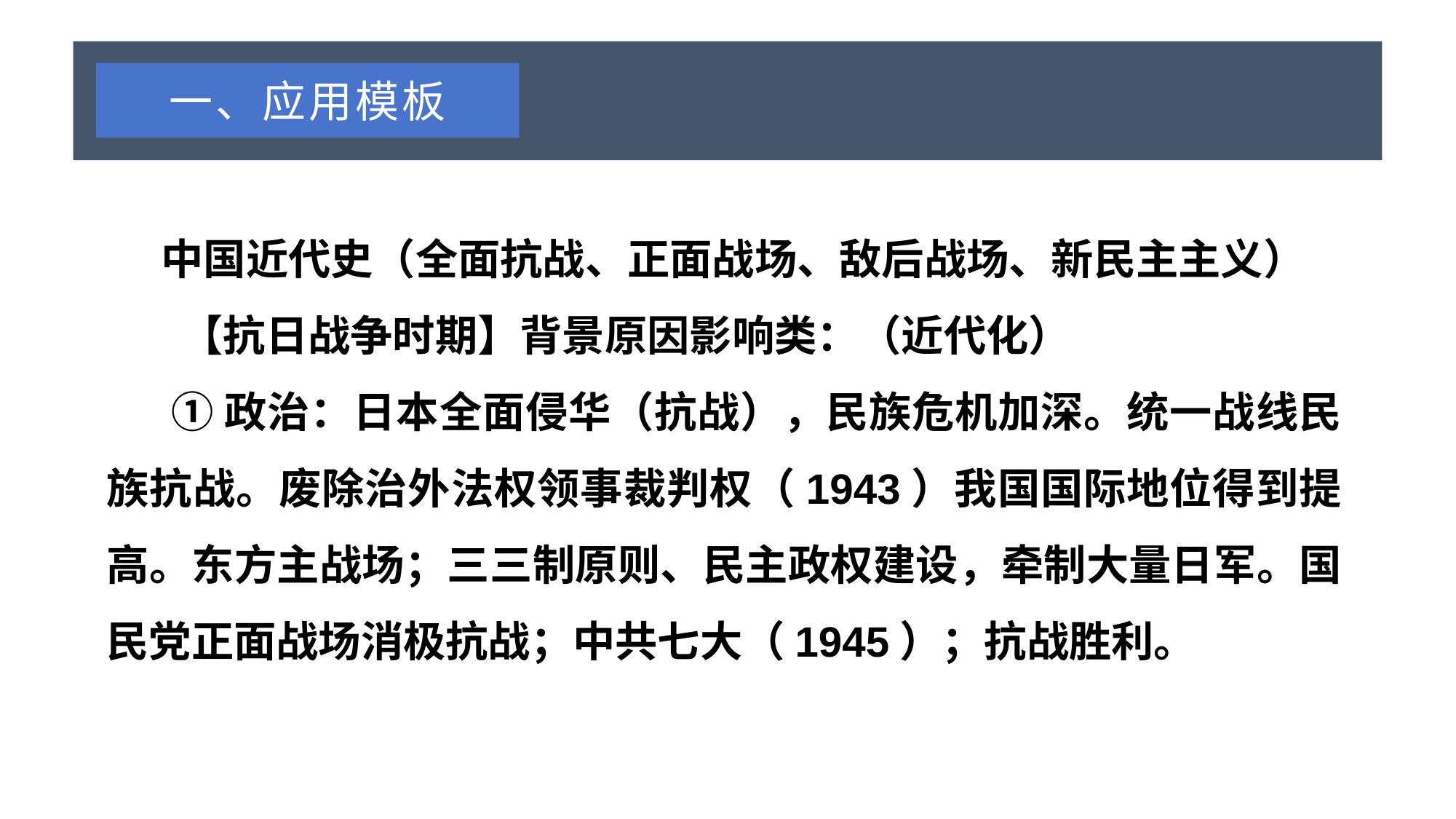

一、应用模板
中国近代史（全面抗战、正面战场、敌后战场、新民主主义）
 【抗日战争时期】背景原因影响类：（近代化）
 ①政治：日本全面侵华（抗战），民族危机加深。统一战线民族抗战。废除治外法权领事裁判权（1943）我国国际地位得到提高。东方主战场；三三制原则、民主政权建设，牵制大量日军。国民党正面战场消极抗战；中共七大（1945）；抗战胜利。